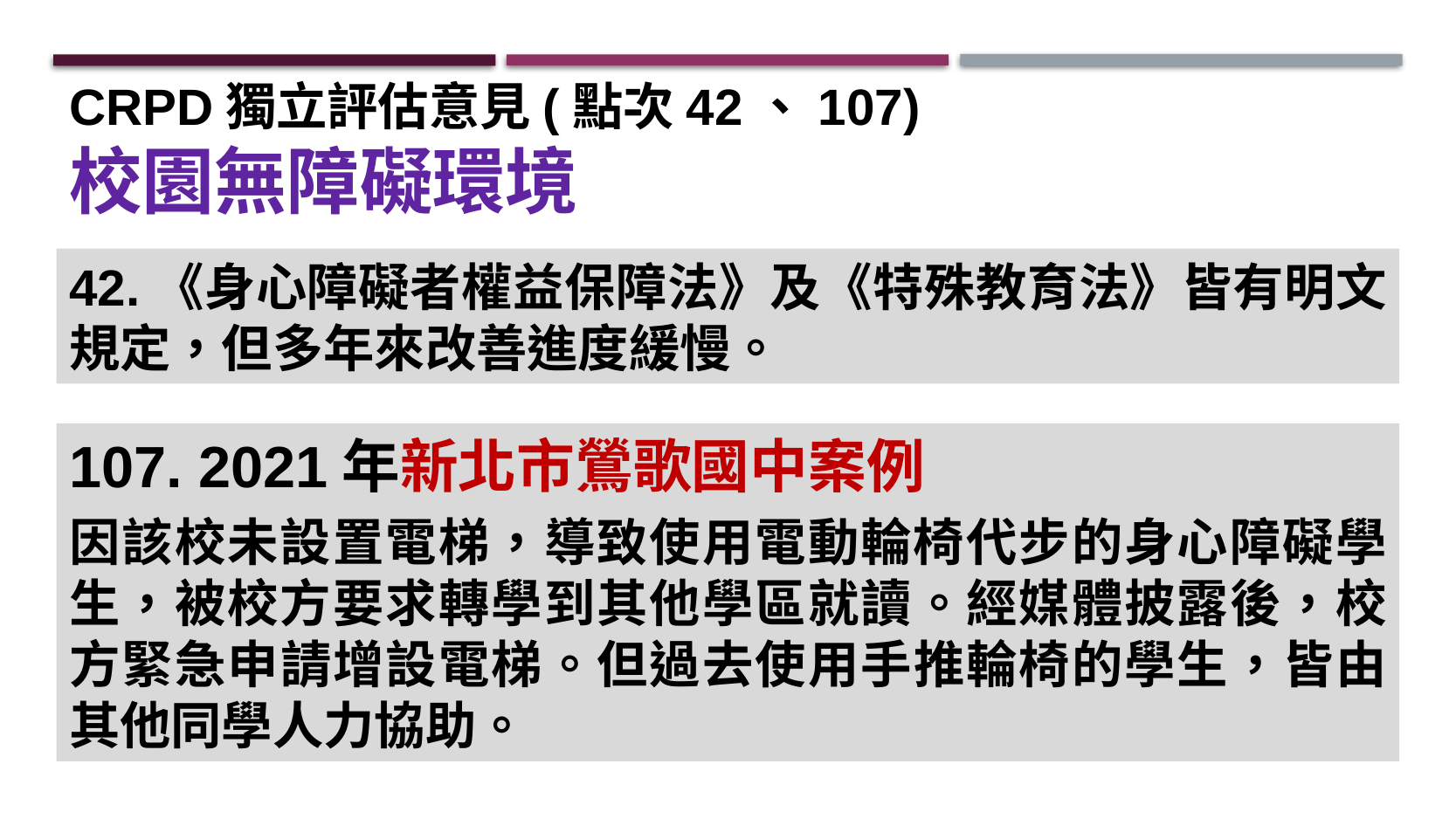

CRPD獨立評估意見(點次42、107)
校園無障礙環境
42.《身心障礙者權益保障法》及《特殊教育法》皆有明文規定，但多年來改善進度緩慢。
107. 2021年新北市鶯歌國中案例
因該校未設置電梯，導致使用電動輪椅代步的身心障礙學生，被校方要求轉學到其他學區就讀。經媒體披露後，校方緊急申請增設電梯。但過去使用手推輪椅的學生，皆由其他同學人力協助。